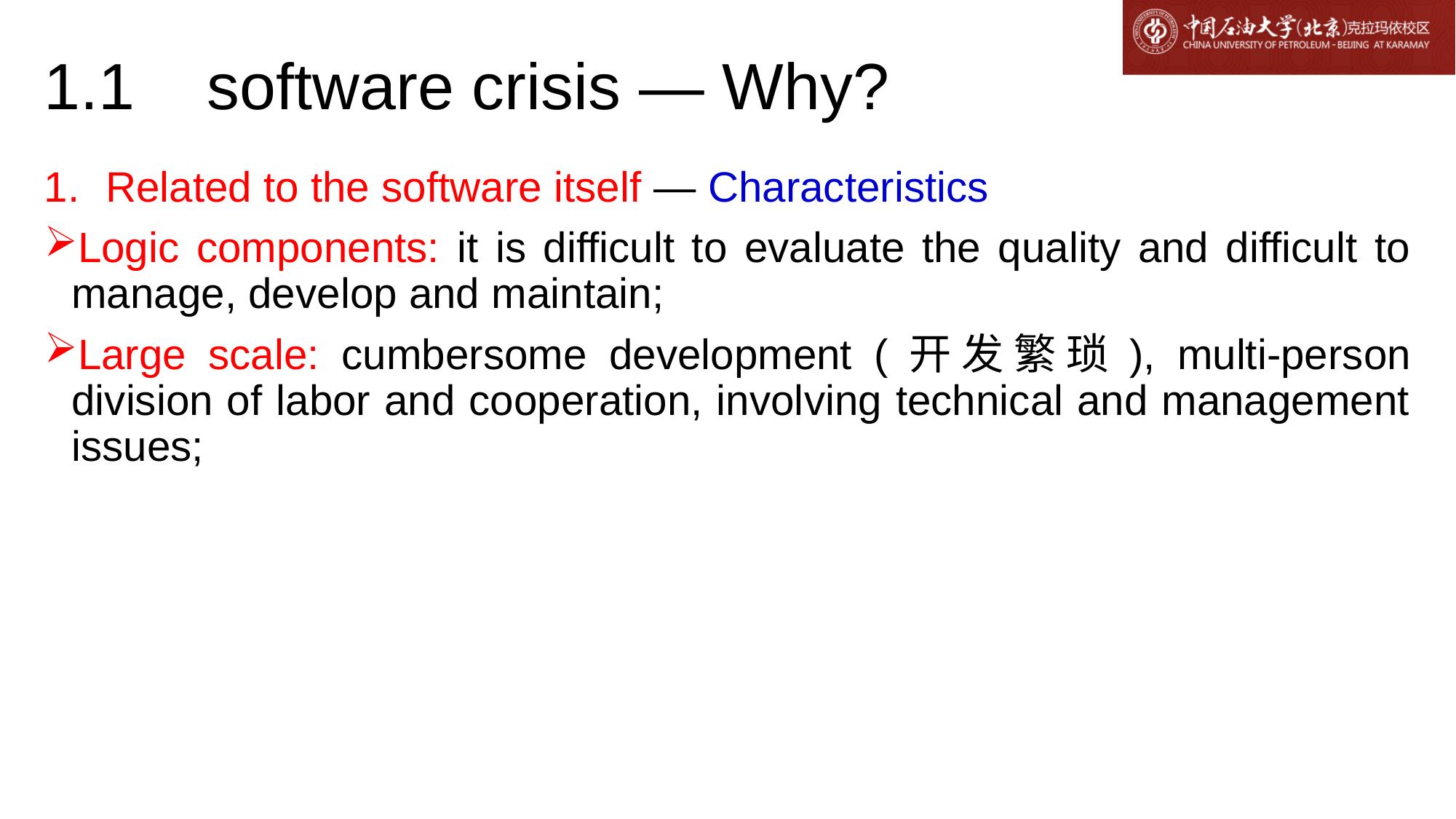

# 1.1    software crisis — Why?
Related to the software itself — Characteristics
Logic components: it is difficult to evaluate the quality and difficult to manage, develop and maintain;
Large scale: cumbersome development (开发繁琐), multi-person division of labor and cooperation, involving technical and management issues;